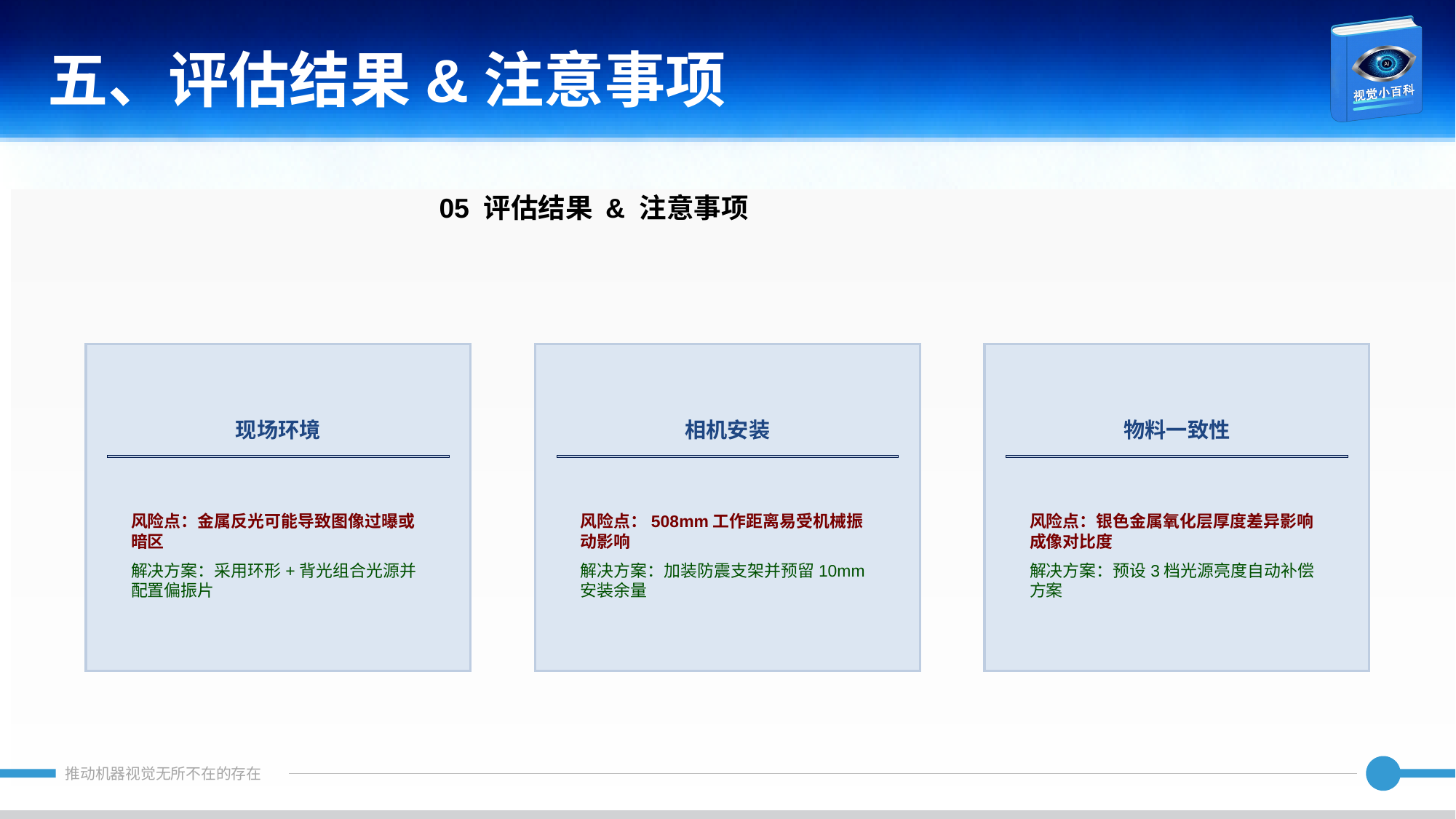

五、评估结果&注意事项

05 评估结果 & 注意事项

现场环境

相机安装

物料一致性

风险点：金属反光可能导致图像过曝或暗区
解决方案：采用环形+背光组合光源并配置偏振片

风险点：508mm工作距离易受机械振动影响
解决方案：加装防震支架并预留10mm安装余量

风险点：银色金属氧化层厚度差异影响成像对比度
解决方案：预设3档光源亮度自动补偿方案
10